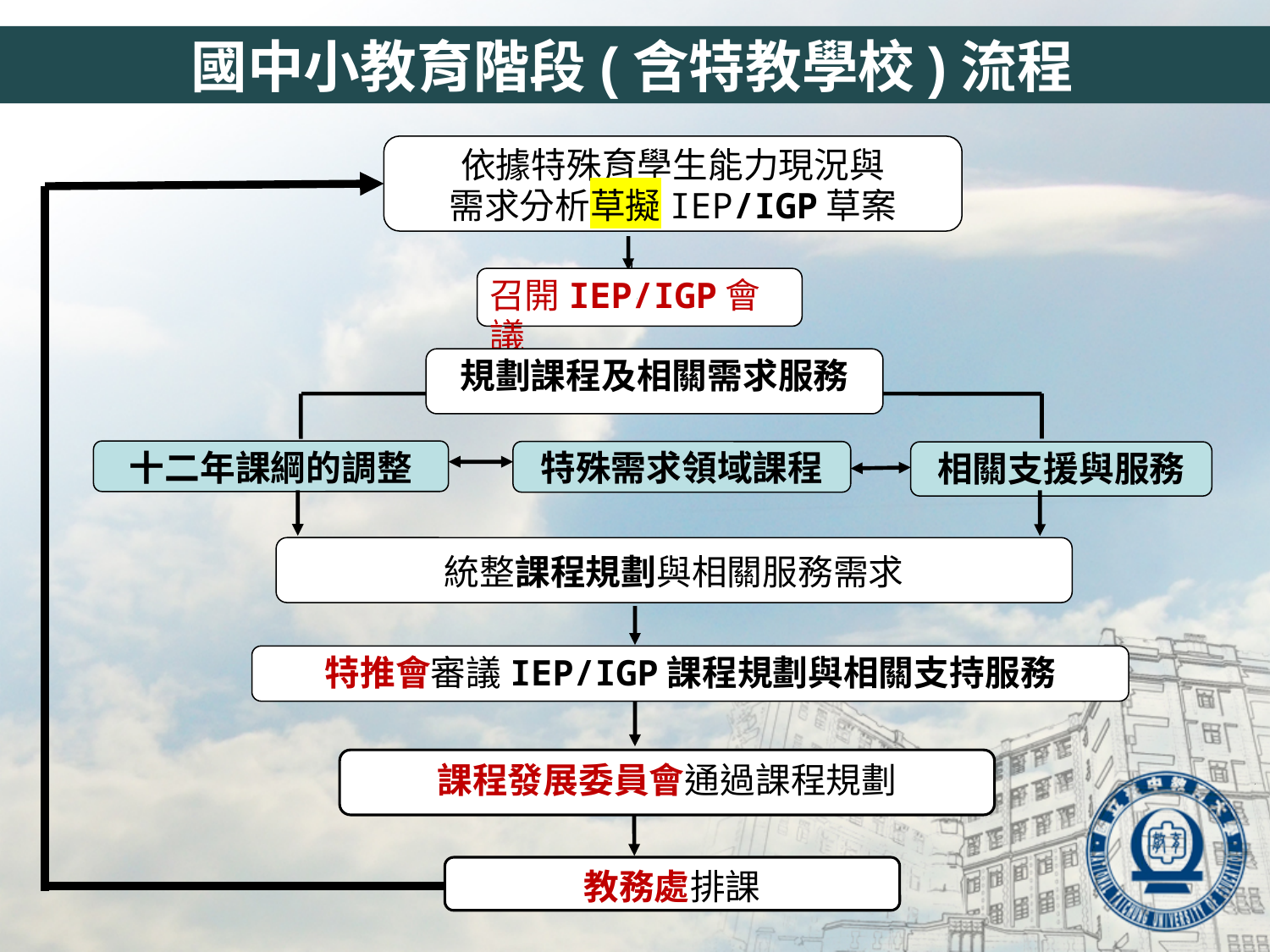

國中小教育階段(含特教學校)流程
依據特殊育學生能力現況與
需求分析草擬IEP/IGP草案

召開IEP/IGP會議
規劃課程及相關需求服務

十二年課綱的調整
特殊需求領域課程
相關支援與服務

統整課程規劃與相關服務需求

特推會審議IEP/IGP課程規劃與相關支持服務

課程發展委員會通過課程規劃

教務處排課